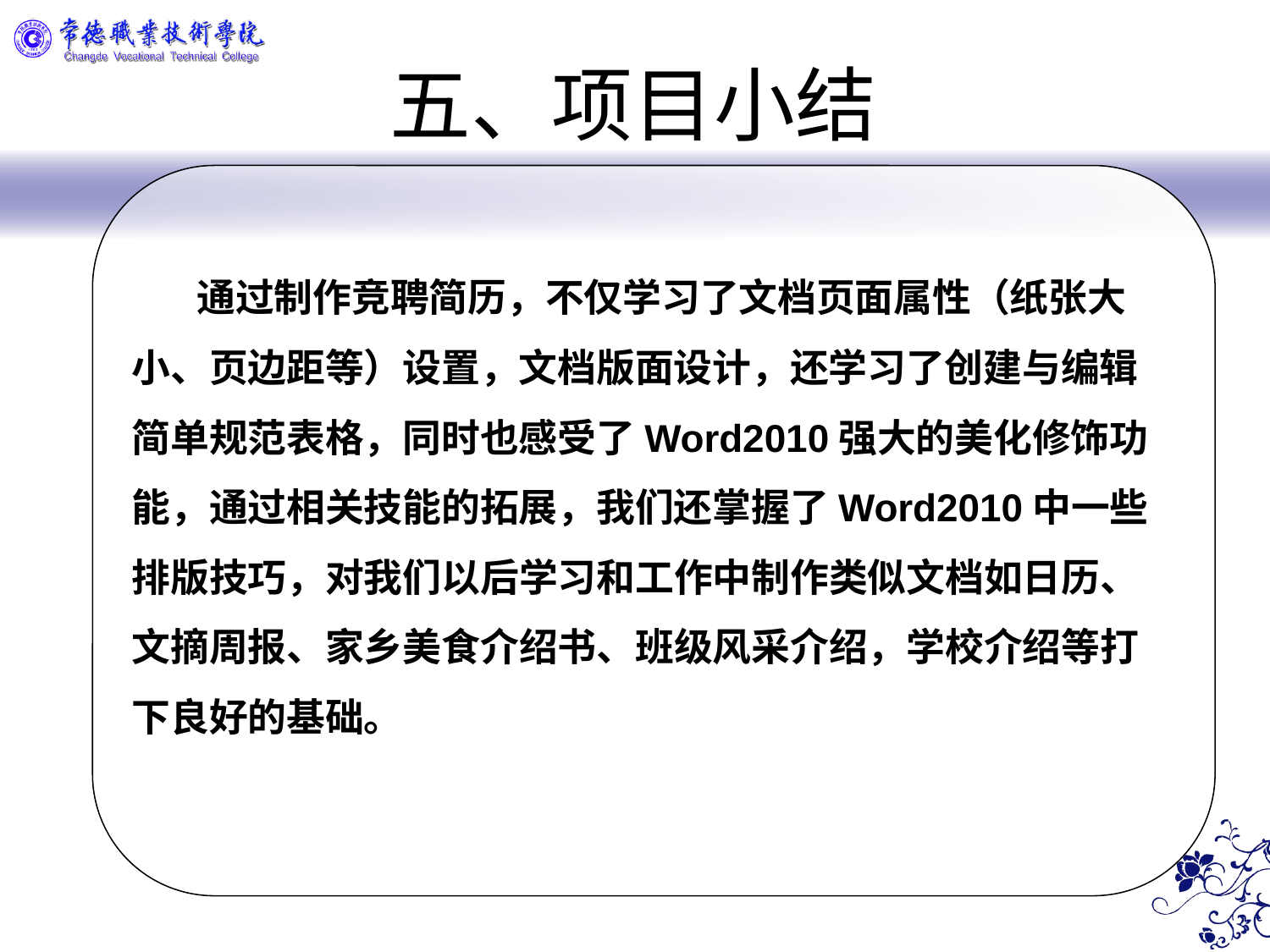

五、项目小结

       通过制作竞聘简历，不仅学习了文档页面属性（纸张大小、页边距等）设置，文档版面设计，还学习了创建与编辑简单规范表格，同时也感受了Word2010强大的美化修饰功能，通过相关技能的拓展，我们还掌握了Word2010中一些排版技巧，对我们以后学习和工作中制作类似文档如日历、文摘周报、家乡美食介绍书、班级风采介绍，学校介绍等打下良好的基础。